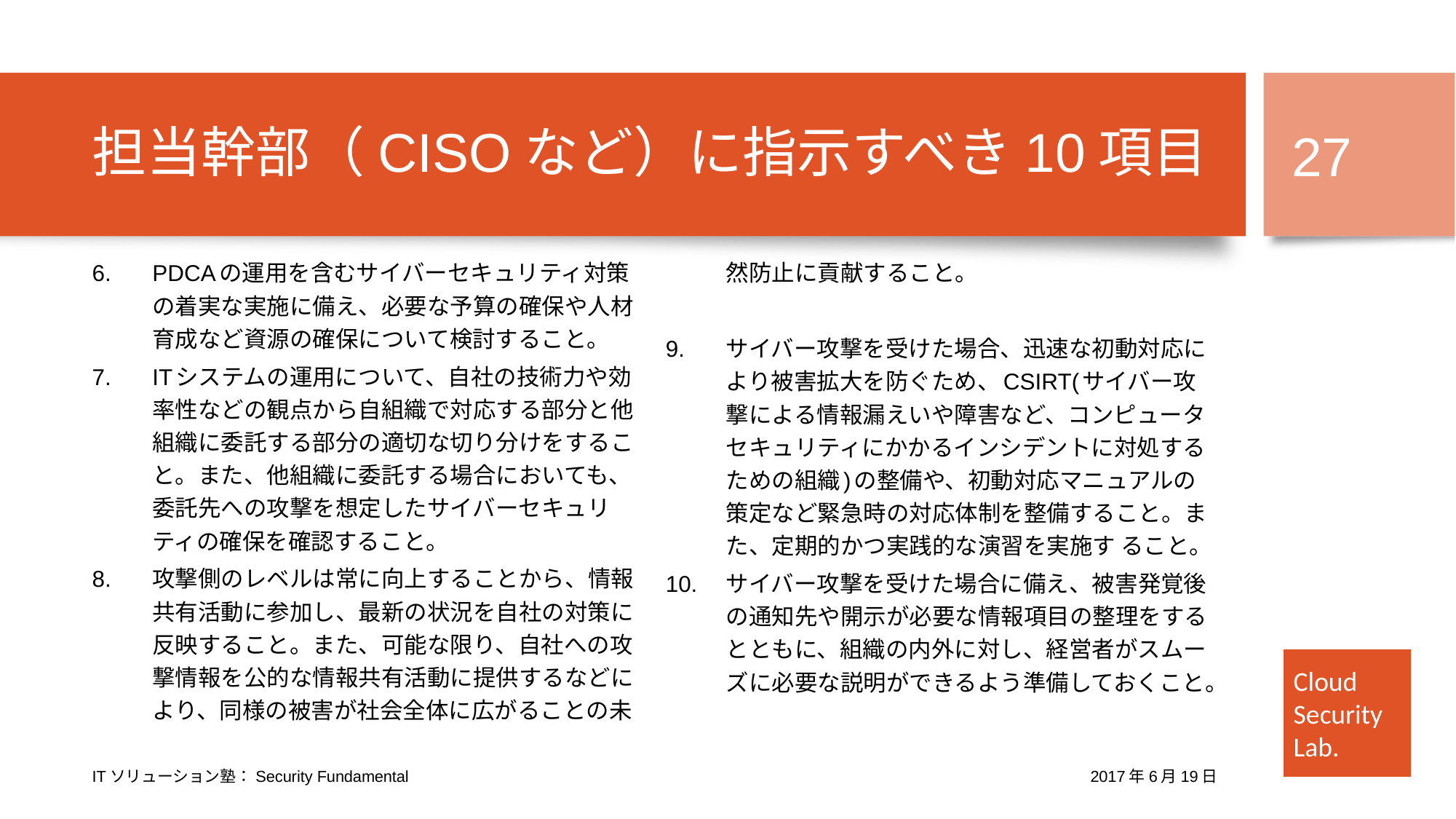

# 担当幹部（CISOなど）に指示すべき10項目
27
PDCAの運用を含むサイバーセキュリティ対策の着実な実施に備え、必要な予算の確保や人材育成など資源の確保について検討すること。
ITシステムの運用について、自社の技術力や効率性などの観点から自組織で対応する部分と他組織に委託する部分の適切な切り分けをすること。また、他組織に委託する場合においても、委託先への攻撃を想定したサイバーセキュリティの確保を確認すること。
攻撃側のレベルは常に向上することから、情報共有活動に参加し、最新の状況を自社の対策に反映すること。また、可能な限り、自社への攻撃情報を公的な情報共有活動に提供するなどにより、同様の被害が社会全体に広がることの未然防止に貢献すること。

サイバー攻撃を受けた場合、迅速な初動対応により被害拡大を防ぐため、CSIRT(サイバー攻撃による情報漏えいや障害など、コンピュータセキュリティにかかるインシデントに対処するための組織)の整備や、初動対応マニュアルの策定など緊急時の対応体制を整備すること。また、定期的かつ実践的な演習を実施す ること。
サイバー攻撃を受けた場合に備え、被害発覚後の通知先や開示が必要な情報項目の整理をするとともに、組織の内外に対し、経営者がスムーズに必要な説明ができるよう準備しておくこと。
2017年6月19日
ITソリューション塾：Security Fundamental